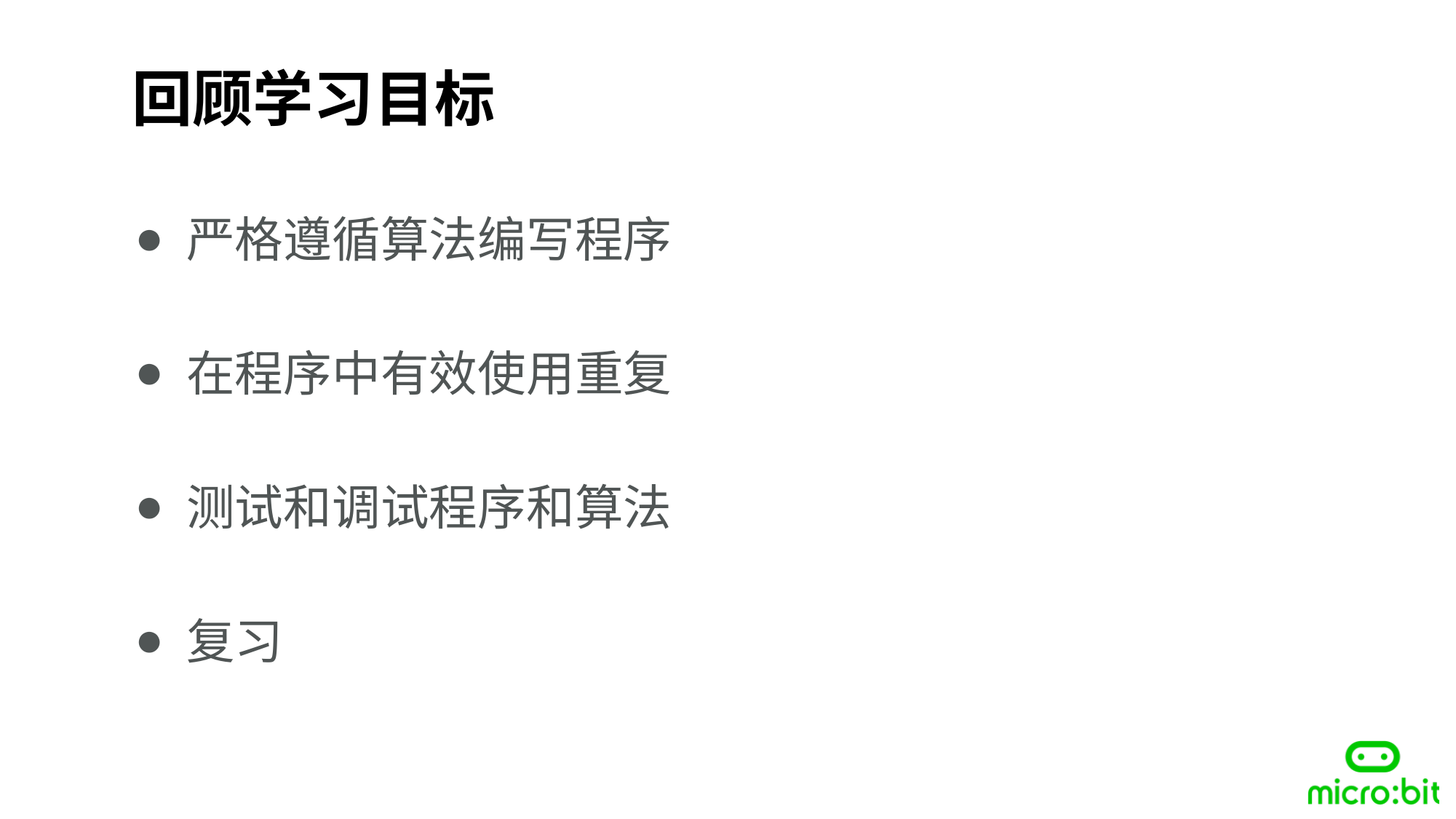

回顾学习目标

严格遵循算法编写程序

在程序中有效使用重复

测试和调试程序和算法

复习